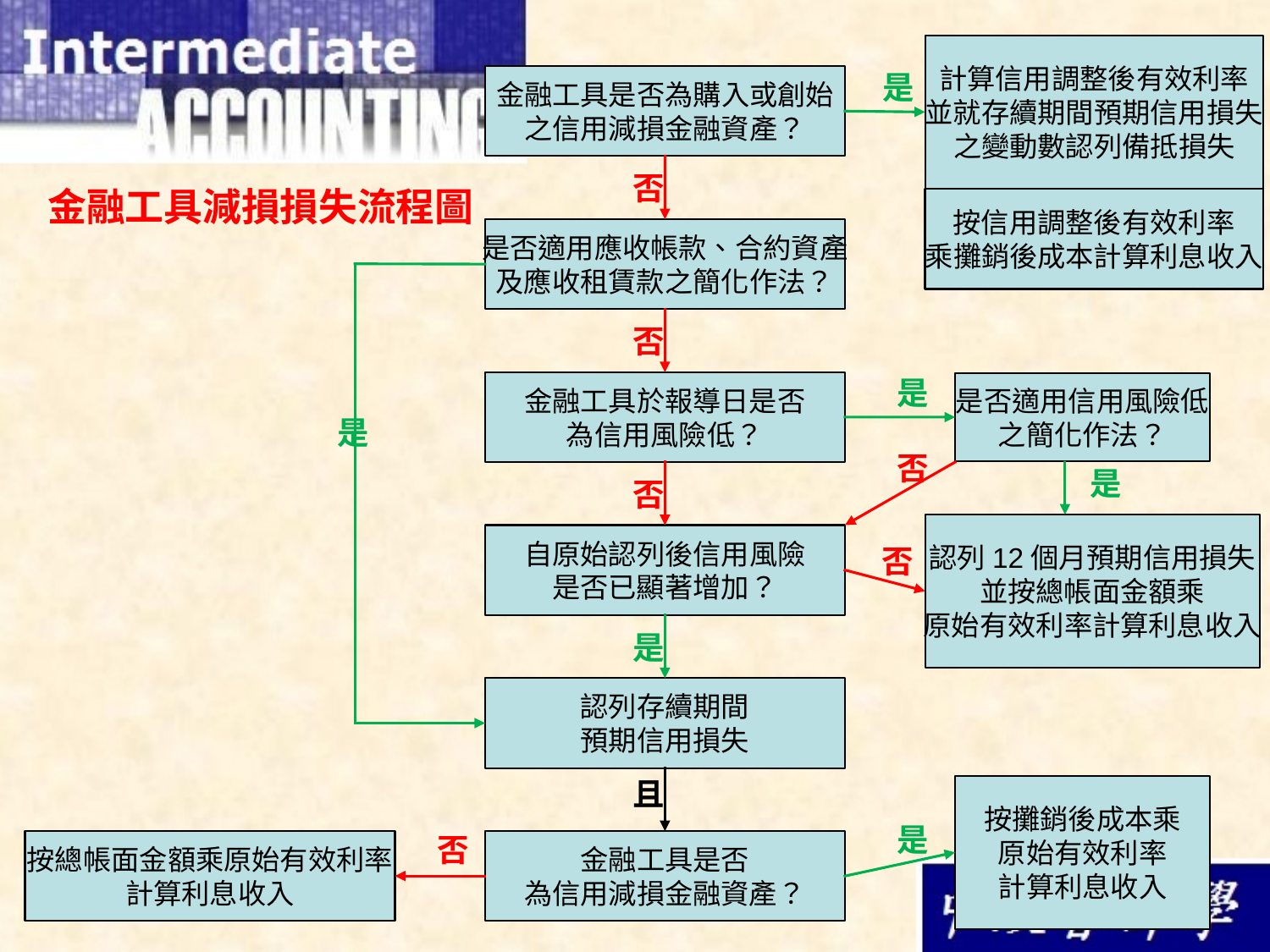

計算信用調整後有效利率
並就存續期間預期信用損失
之變動數認列備抵損失
是
金融工具是否為購入或創始
之信用減損金融資產？
# 金融工具減損損失流程圖
否
按信用調整後有效利率
乘攤銷後成本計算利息收入
是否適用應收帳款、合約資產
及應收租賃款之簡化作法？
否
是
金融工具於報導日是否
為信用風險低？
是否適用信用風險低
之簡化作法？
是
否
是
否
認列12個月預期信用損失
並按總帳面金額乘
原始有效利率計算利息收入
自原始認列後信用風險
是否已顯著增加？
否
是
認列存續期間
預期信用損失
且
按攤銷後成本乘
原始有效利率
計算利息收入
是
否
按總帳面金額乘原始有效利率
計算利息收入
金融工具是否
為信用減損金融資產？